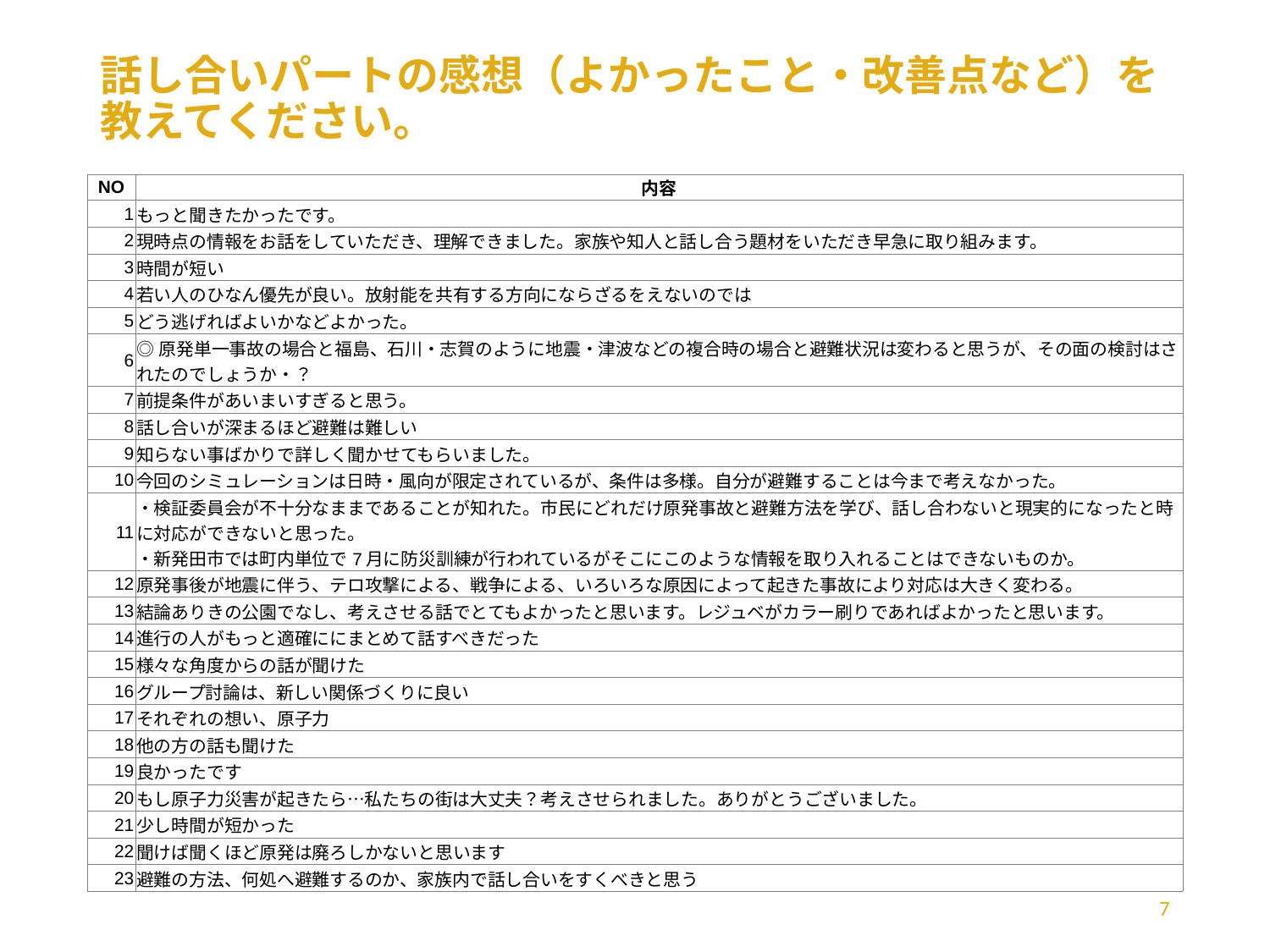

# 話し合いパートの感想（よかったこと・改善点など）を教えてください。
| NO | 内容 |
| --- | --- |
| 1 | もっと聞きたかったです。 |
| 2 | 現時点の情報をお話をしていただき、理解できました。家族や知人と話し合う題材をいただき早急に取り組みます。 |
| 3 | 時間が短い |
| 4 | 若い人のひなん優先が良い。放射能を共有する方向にならざるをえないのでは |
| 5 | どう逃げればよいかなどよかった。 |
| 6 | ◎原発単一事故の場合と福島、石川・志賀のように地震・津波などの複合時の場合と避難状況は変わると思うが、その面の検討はされたのでしょうか・？ |
| 7 | 前提条件があいまいすぎると思う。 |
| 8 | 話し合いが深まるほど避難は難しい |
| 9 | 知らない事ばかりで詳しく聞かせてもらいました。 |
| 10 | 今回のシミュレーションは日時・風向が限定されているが、条件は多様。自分が避難することは今まで考えなかった。 |
| 11 | ・検証委員会が不十分なままであることが知れた。市民にどれだけ原発事故と避難方法を学び、話し合わないと現実的になったと時に対応ができないと思った。 ・新発田市では町内単位で7月に防災訓練が行われているがそこにこのような情報を取り入れることはできないものか。 |
| 12 | 原発事後が地震に伴う、テロ攻撃による、戦争による、いろいろな原因によって起きた事故により対応は大きく変わる。 |
| 13 | 結論ありきの公園でなし、考えさせる話でとてもよかったと思います。レジュベがカラー刷りであればよかったと思います。 |
| 14 | 進行の人がもっと適確ににまとめて話すべきだった |
| 15 | 様々な角度からの話が聞けた |
| 16 | グループ討論は、新しい関係づくりに良い |
| 17 | それぞれの想い、原子力 |
| 18 | 他の方の話も聞けた |
| 19 | 良かったです |
| 20 | もし原子力災害が起きたら…私たちの街は大丈夫？考えさせられました。ありがとうございました。 |
| 21 | 少し時間が短かった |
| 22 | 聞けば聞くほど原発は廃ろしかないと思います |
| 23 | 避難の方法、何処へ避難するのか、家族内で話し合いをすくべきと思う |
7